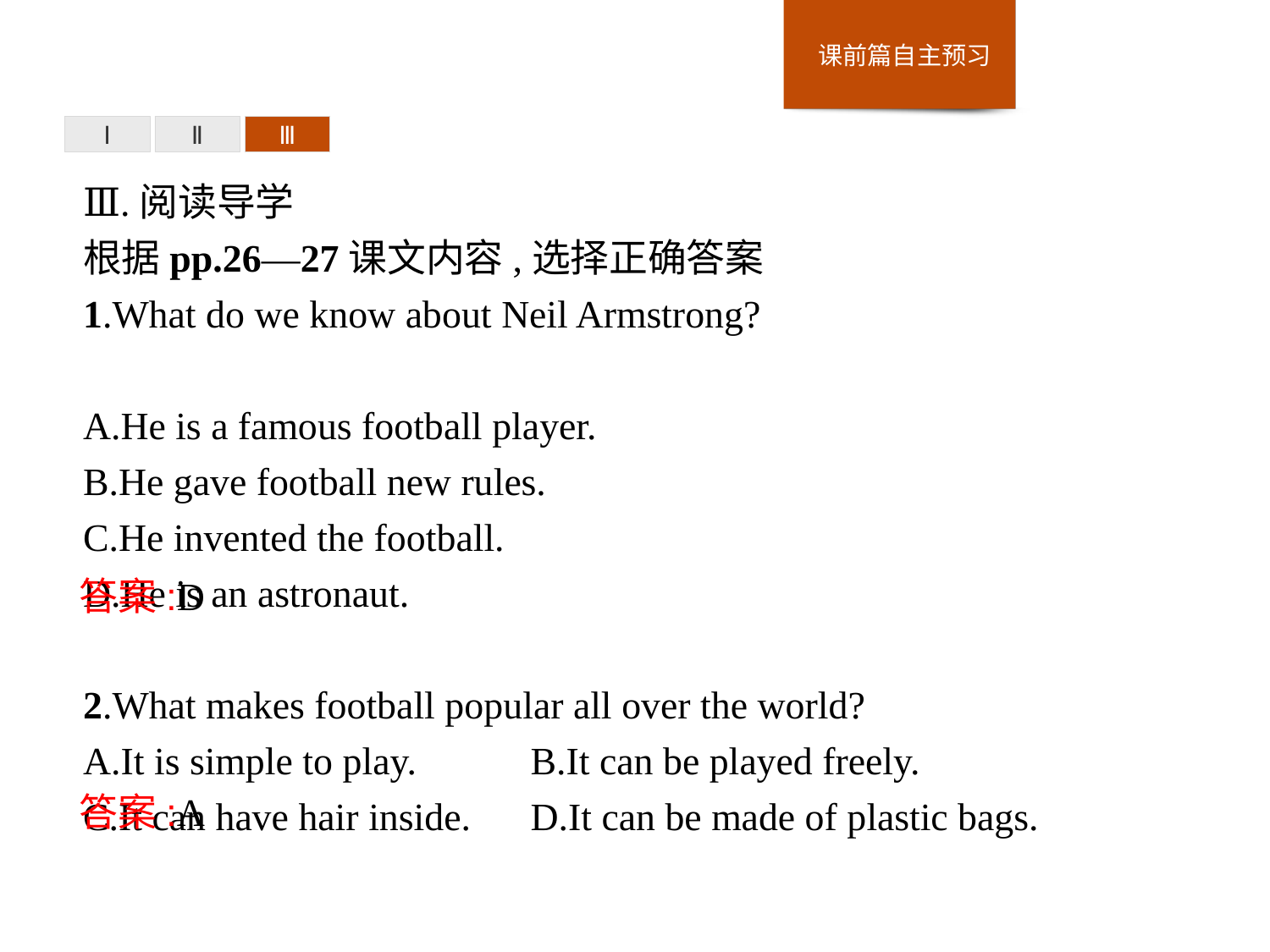

Ⅰ
Ⅱ
Ⅲ
Ⅲ.阅读导学
根据pp.26—27课文内容,选择正确答案
1.What do we know about Neil Armstrong?
A.He is a famous football player.
B.He gave football new rules.
C.He invented the football.
D.He is an astronaut.

2.What makes football popular all over the world?
A.It is simple to play.		B.It can be played freely.
C.It can have hair inside.	D.It can be made of plastic bags.
答案:D
答案:A